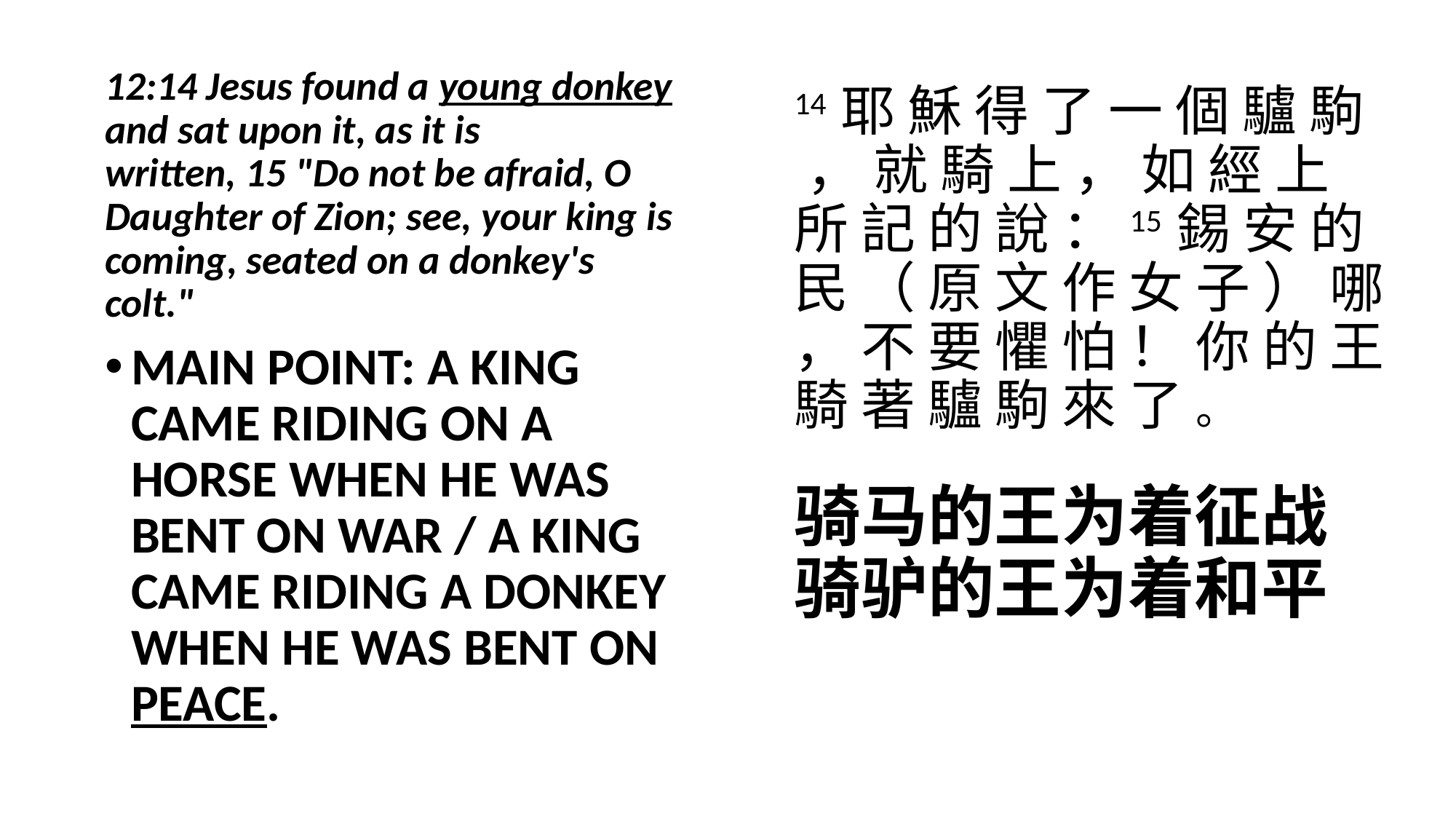

12:14 Jesus found a young donkey and sat upon it, as it is written, 15 "Do not be afraid, O Daughter of Zion; see, your king is coming, seated on a donkey's colt."
MAIN POINT: A KING CAME RIDING ON A HORSE WHEN HE WAS BENT ON WAR / A KING CAME RIDING A DONKEY WHEN HE WAS BENT ON PEACE.

14 耶 穌 得 了 一 個 驢 駒 ， 就 騎 上 ， 如 經 上 所 記 的 說 ：15 錫 安 的 民 （ 原 文 作 女 子 ） 哪 ， 不 要 懼 怕 ！ 你 的 王 騎 著 驢 駒 來 了 。

骑马的王为着征战
骑驴的王为着和平
#